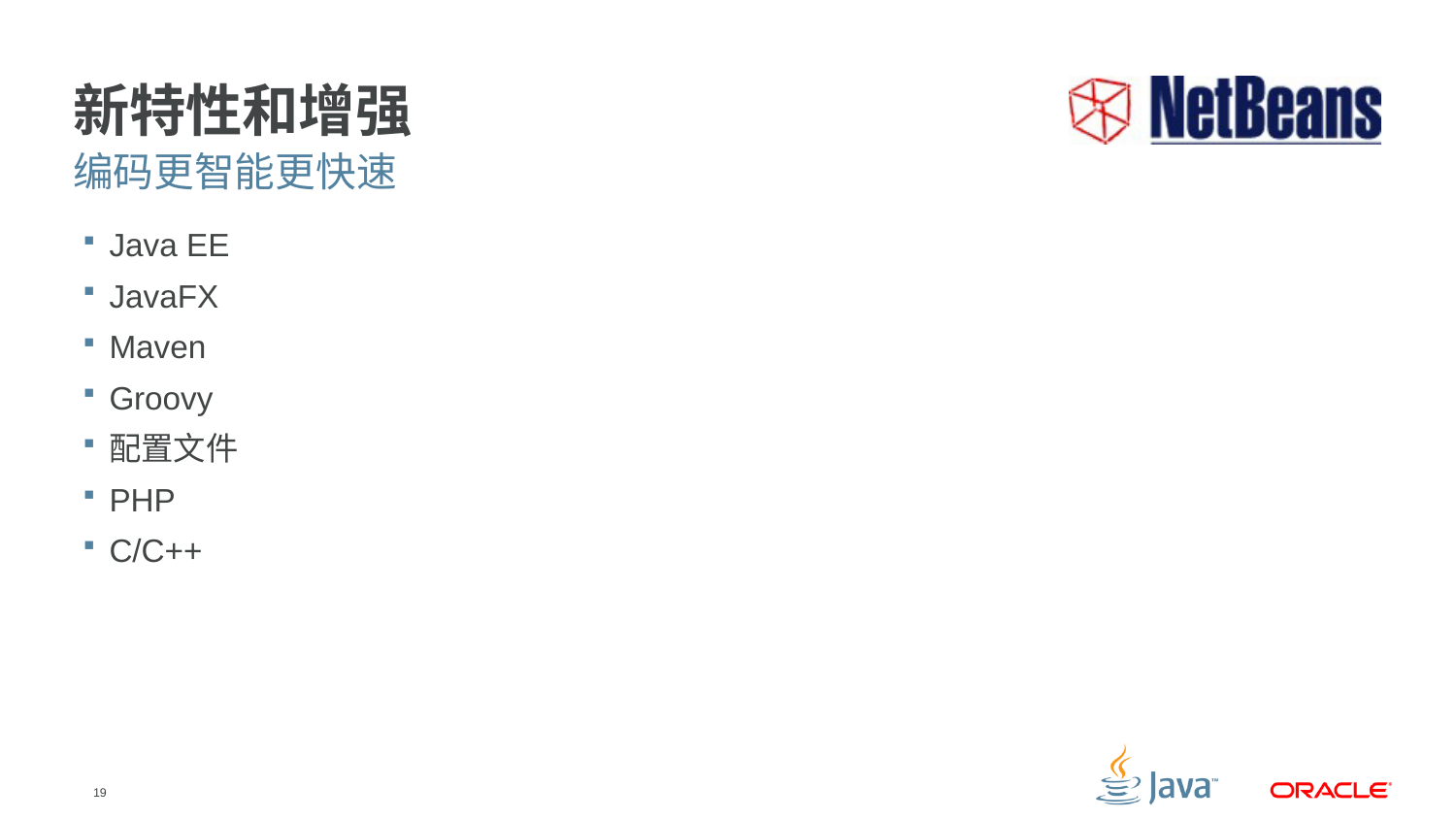

# 新特性和增强
编码更智能更快速
Java EE
JavaFX
Maven
Groovy
配置文件
PHP
C/C++